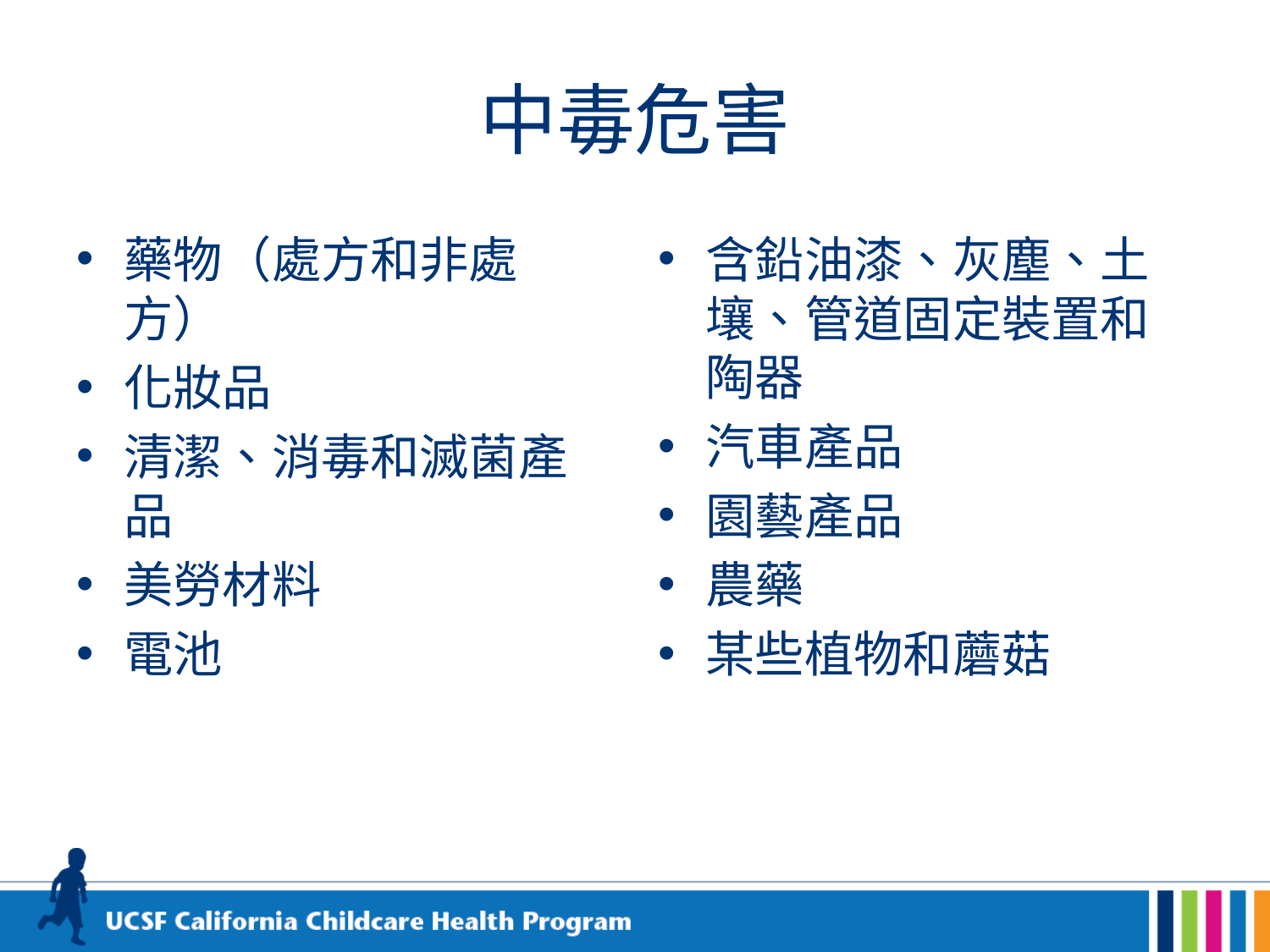

# 中毒危害
藥物（處方和非處方）
化妝品
清潔、消毒和滅菌產品
美勞材料
電池

含鉛油漆、灰塵、土壤、管道固定裝置和陶器
汽車產品
園藝產品
農藥
某些植物和蘑菇